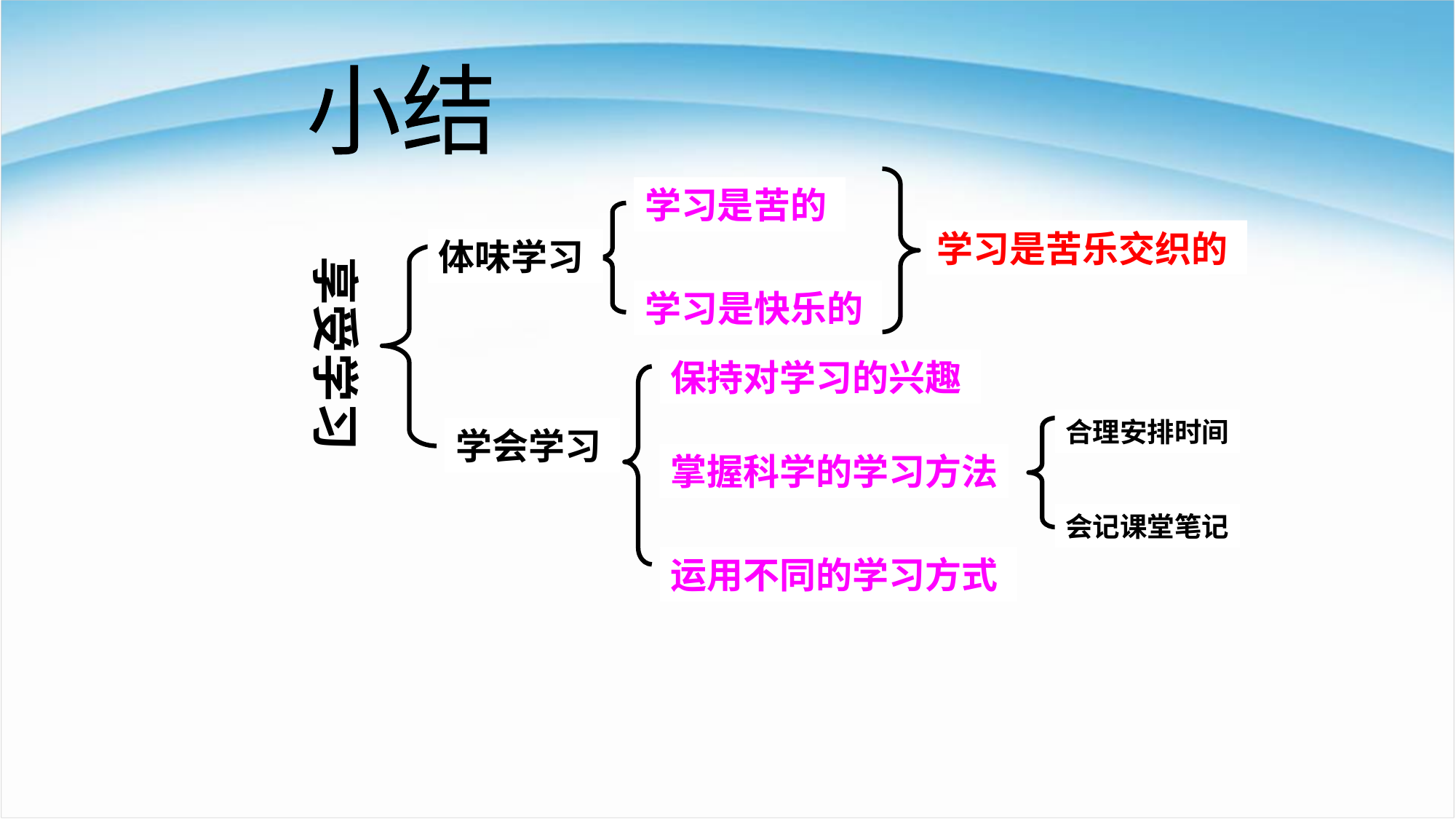

小结

学习是苦的

学习是苦乐交织的
体味学习
享受学习

学习是快乐的
保持对学习的兴趣

合理安排时间
学会学习

掌握科学的学习方法
会记课堂笔记
运用不同的学习方式